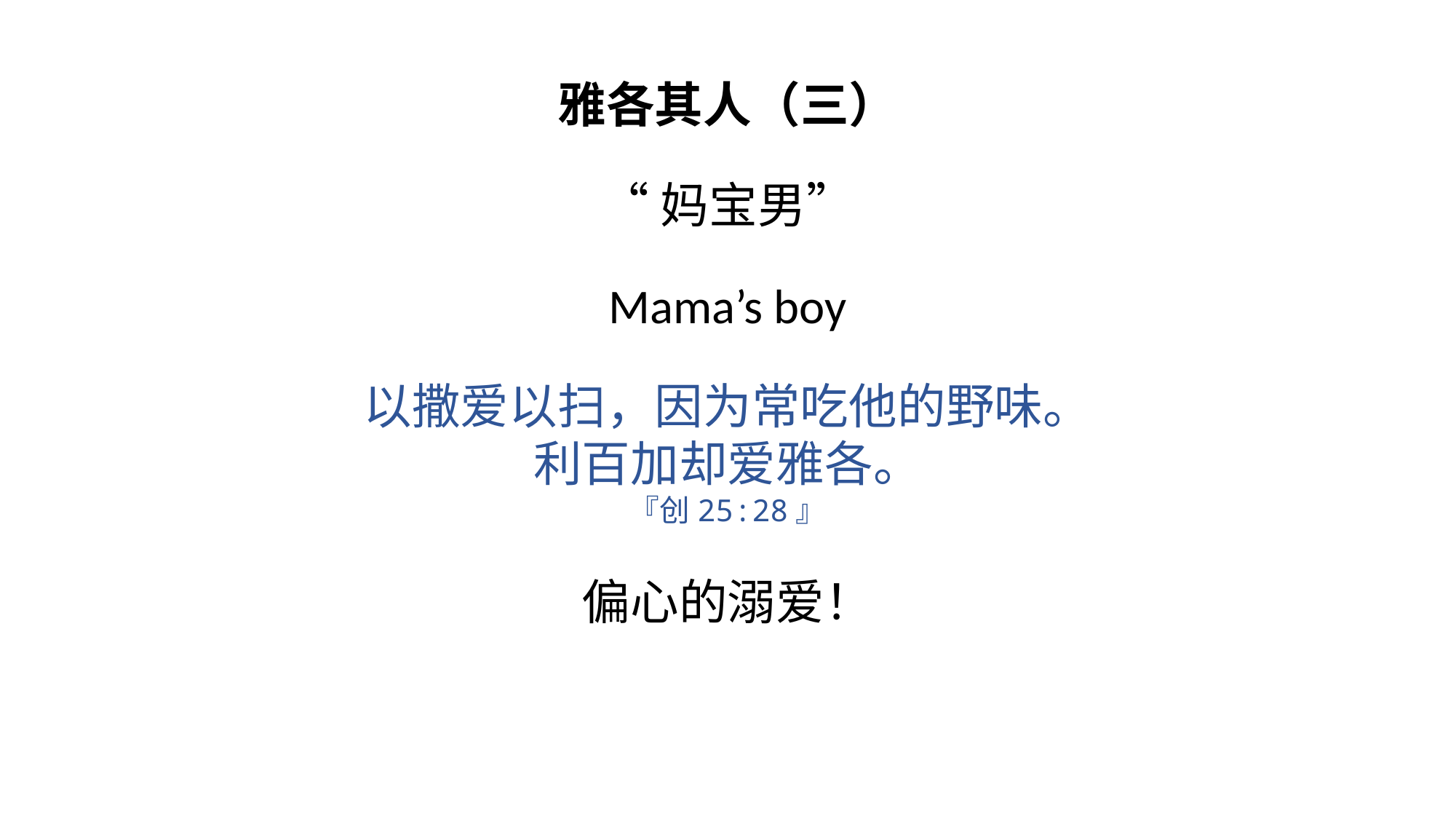

雅各其人（三）
“妈宝男”
Mama’s boy
以撒爱以扫，因为常吃他的野味。
利百加却爱雅各。
『创25:28』
偏心的溺爱！